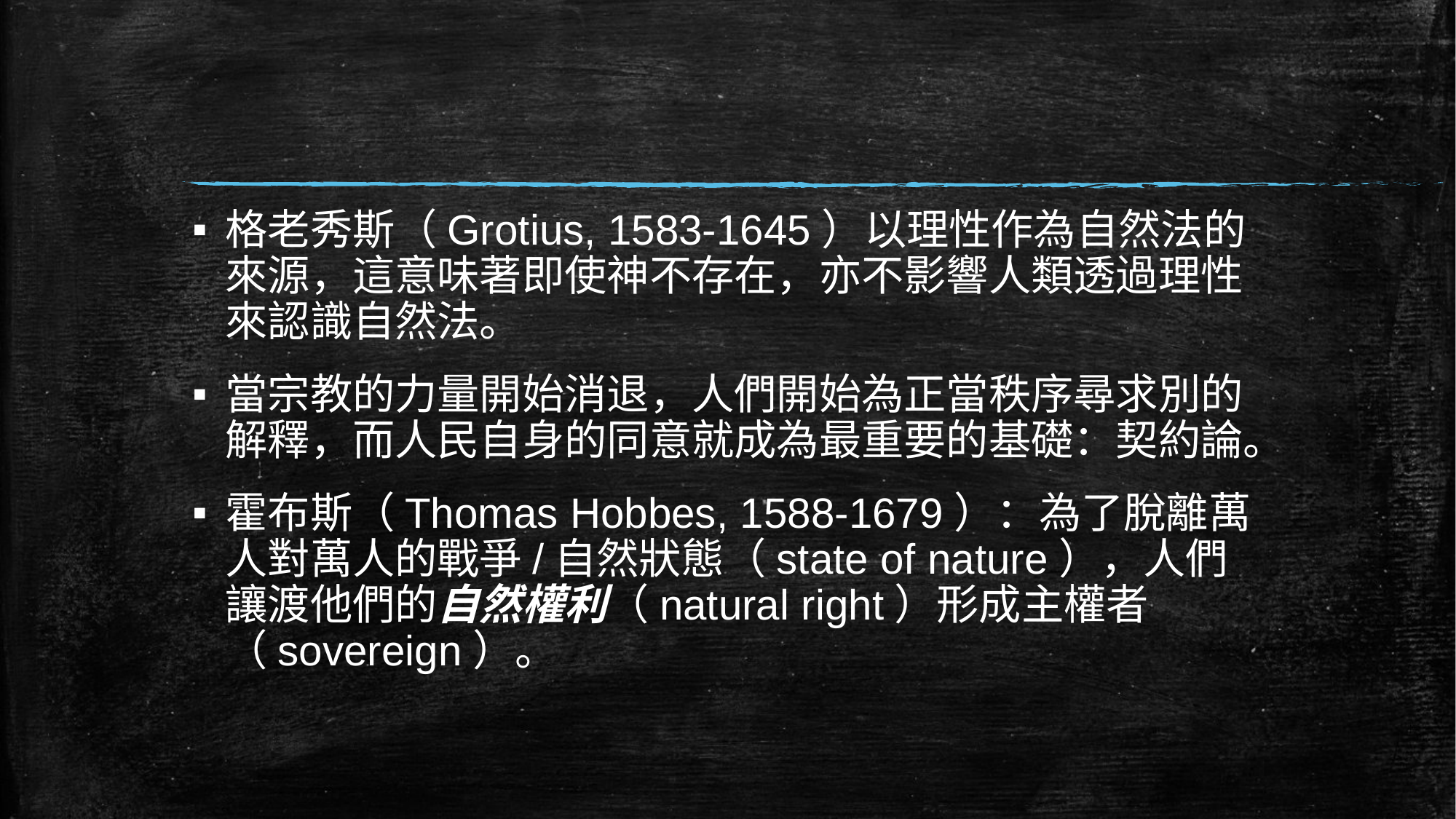

格老秀斯（Grotius, 1583-1645）以理性作為自然法的來源，這意味著即使神不存在，亦不影響人類透過理性來認識自然法。
當宗教的力量開始消退，人們開始為正當秩序尋求別的解釋，而人民自身的同意就成為最重要的基礎：契約論。
霍布斯（Thomas Hobbes, 1588-1679）：為了脫離萬人對萬人的戰爭/自然狀態（state of nature），人們讓渡他們的自然權利（natural right）形成主權者（sovereign）。